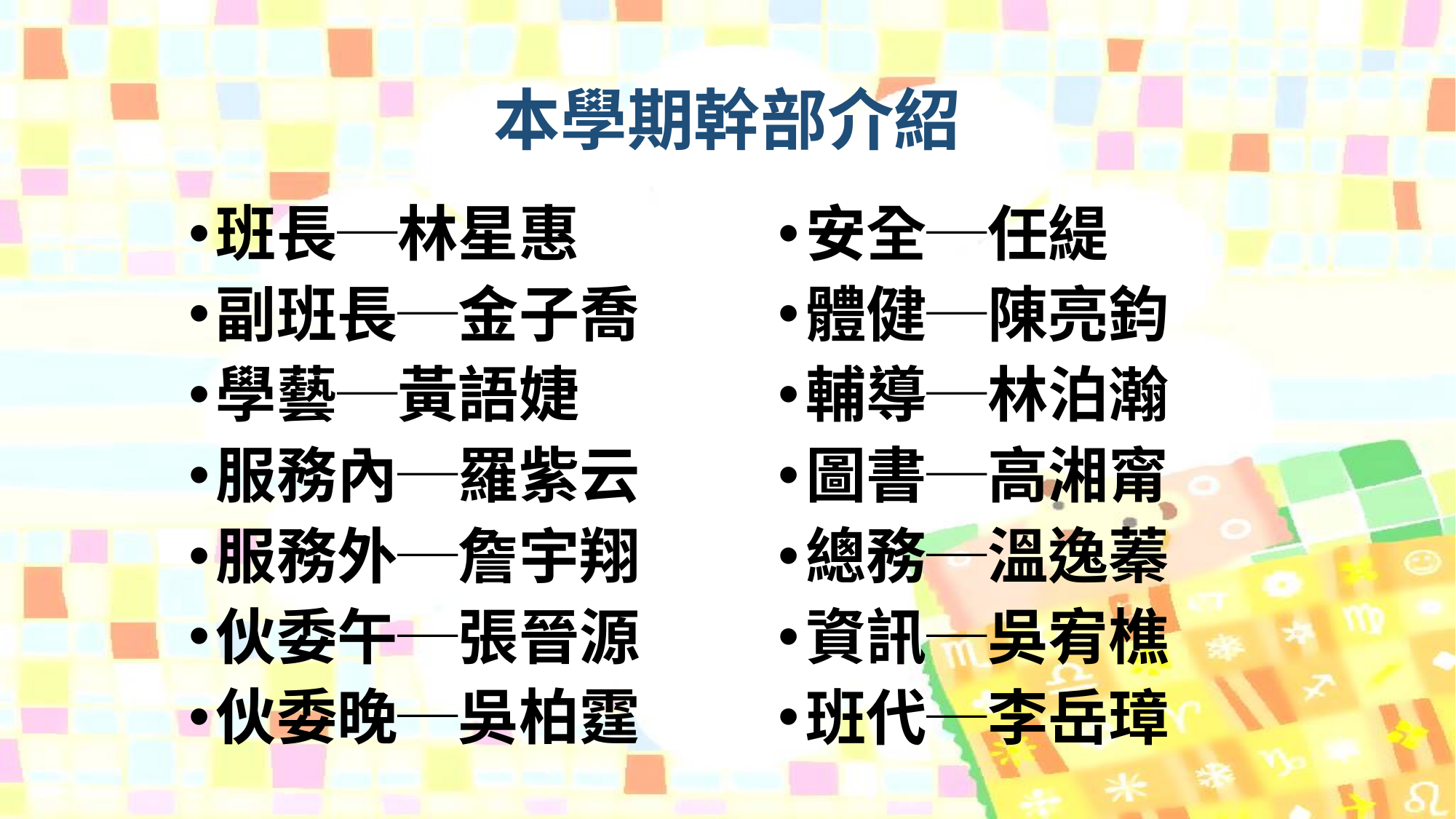

# 本學期幹部介紹
班長─林星惠
副班長─金子喬
學藝─黃語婕
服務內─羅紫云
服務外─詹宇翔
伙委午─張晉源
伙委晚─吳柏霆

安全─任緹
體健─陳亮鈞
輔導─林泊瀚
圖書─高湘甯
總務─溫逸蓁
資訊─吳宥樵
班代─李岳璋